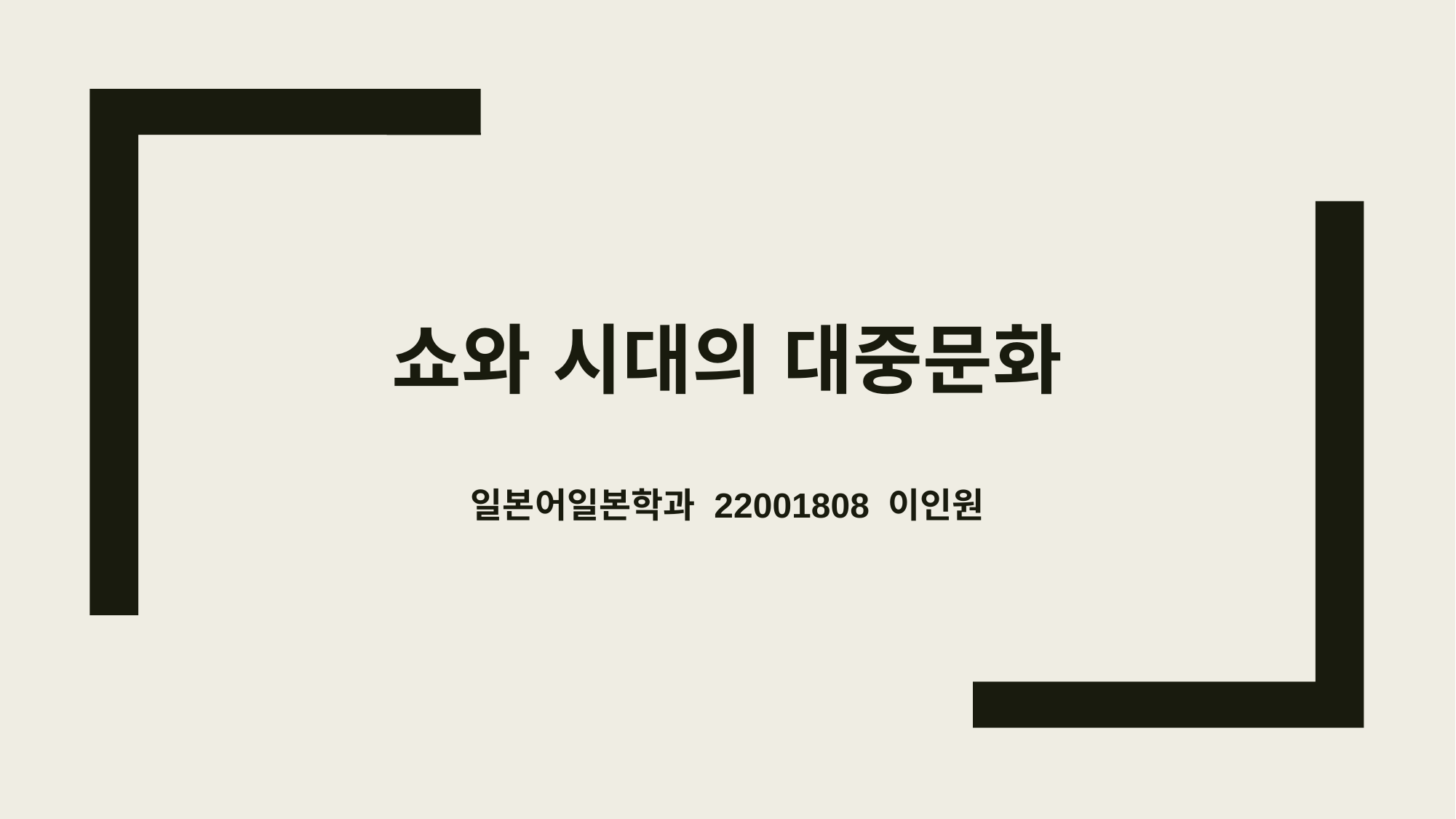

# 쇼와 시대의 대중문화
일본어일본학과 22001808 이인원